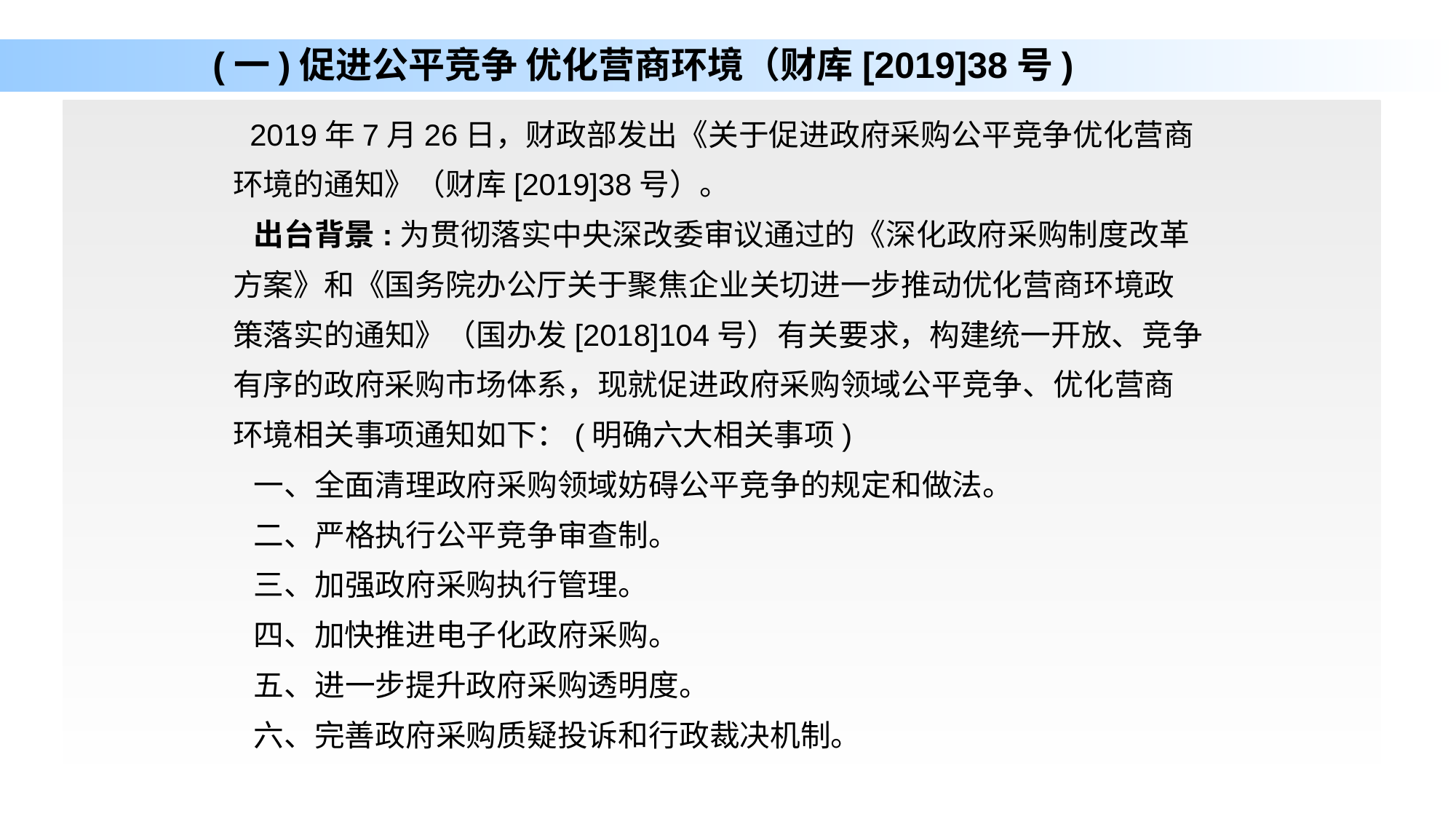

# (一)促进公平竞争 优化营商环境（财库[2019]38号)
  2019年7月26日，财政部发出《关于促进政府采购公平竞争优化营商环境的通知》（财库[2019]38号）。
  出台背景:为贯彻落实中央深改委审议通过的《深化政府采购制度改革方案》和《国务院办公厅关于聚焦企业关切进一步推动优化营商环境政策落实的通知》（国办发[2018]104号）有关要求，构建统一开放、竞争有序的政府采购市场体系，现就促进政府采购领域公平竞争、优化营商环境相关事项通知如下：(明确六大相关事项)
  一、全面清理政府采购领域妨碍公平竞争的规定和做法。
  二、严格执行公平竞争审查制。
  三、加强政府采购执行管理。
  四、加快推进电子化政府采购。
  五、进一步提升政府采购透明度。
  六、完善政府采购质疑投诉和行政裁决机制。